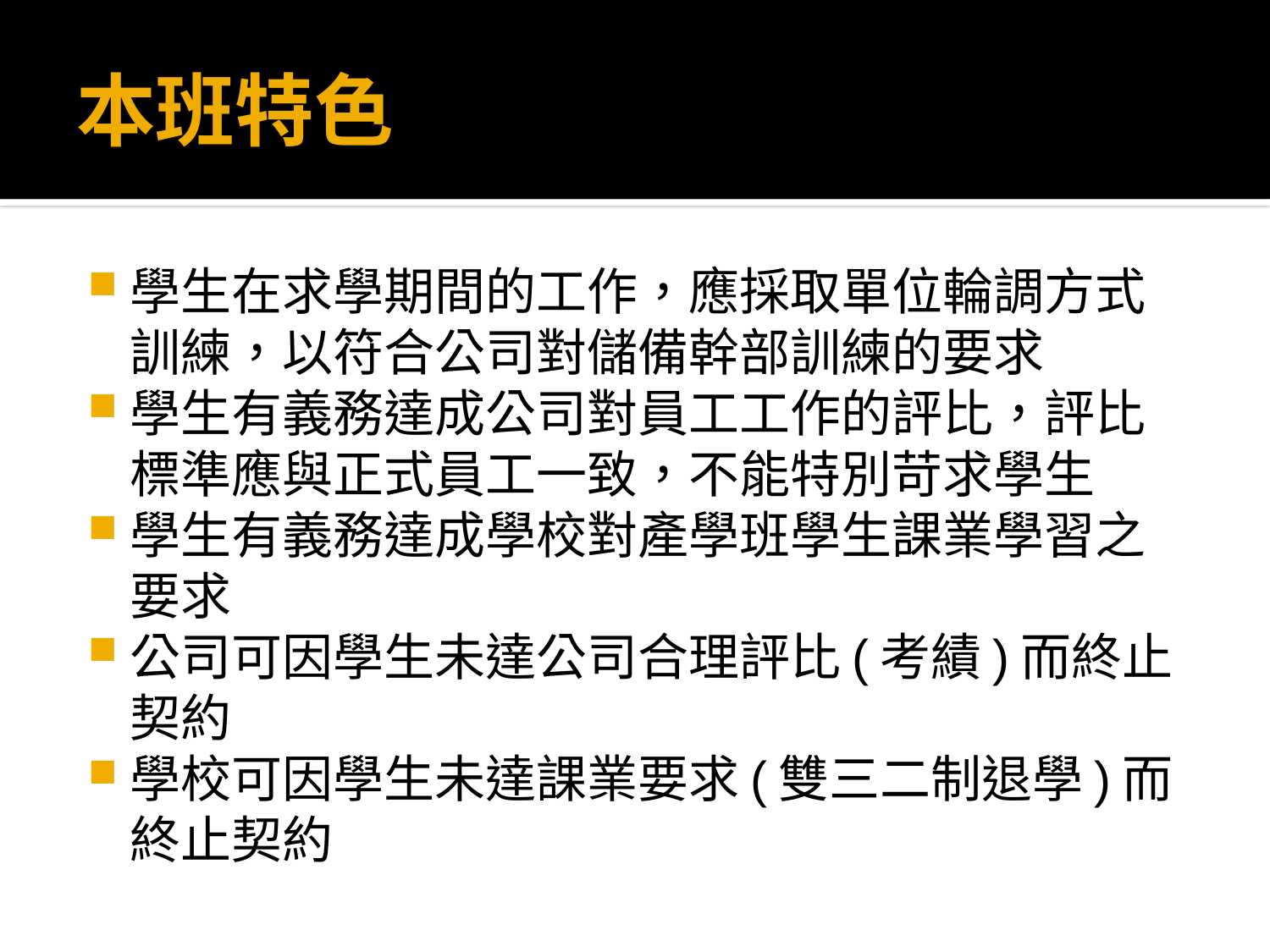

# 本班特色
學生在求學期間的工作，應採取單位輪調方式訓練，以符合公司對儲備幹部訓練的要求
學生有義務達成公司對員工工作的評比，評比標準應與正式員工一致，不能特別苛求學生
學生有義務達成學校對產學班學生課業學習之要求
公司可因學生未達公司合理評比(考績)而終止契約
學校可因學生未達課業要求(雙三二制退學)而終止契約